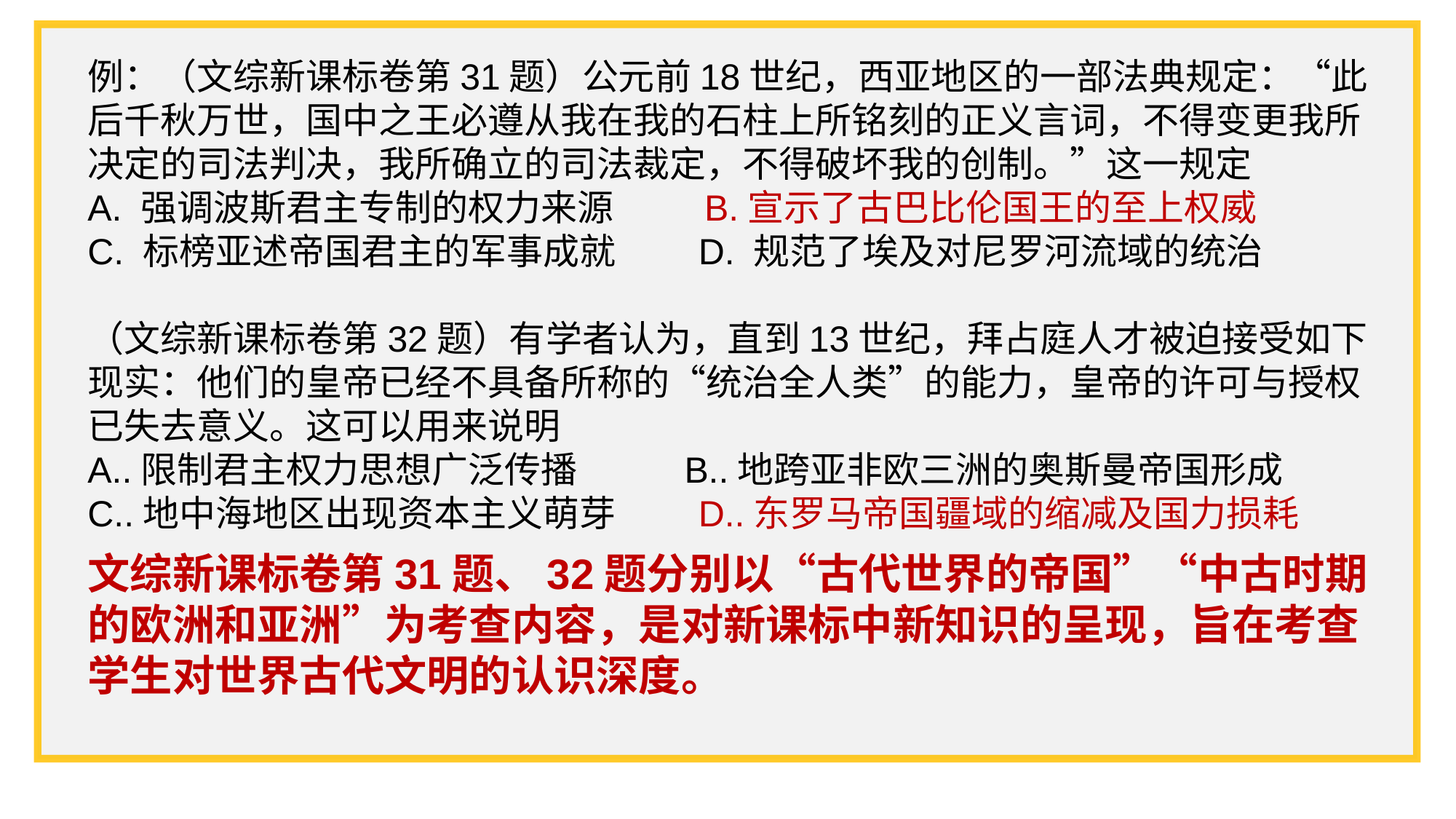

例：（文综新课标卷第31题）公元前18世纪，西亚地区的一部法典规定：“此后千秋万世，国中之王必遵从我在我的石柱上所铭刻的正义言词，不得变更我所决定的司法判决，我所确立的司法裁定，不得破坏我的创制。”这一规定
A. 强调波斯君主专制的权力来源          B.宣示了古巴比伦国王的至上权威
C. 标榜亚述帝国君主的军事成就         D. 规范了埃及对尼罗河流域的统治

（文综新课标卷第32题）有学者认为，直到13世纪，拜占庭人才被迫接受如下现实：他们的皇帝已经不具备所称的“统治全人类”的能力，皇帝的许可与授权已失去意义。这可以用来说明
A..限制君主权力思想广泛传播            B..地跨亚非欧三洲的奥斯曼帝国形成
C..地中海地区出现资本主义萌芽         D..东罗马帝国疆域的缩减及国力损耗

文综新课标卷第31题、32题分别以“古代世界的帝国”“中古时期的欧洲和亚洲”为考查内容，是对新课标中新知识的呈现，旨在考查学生对世界古代文明的认识深度。